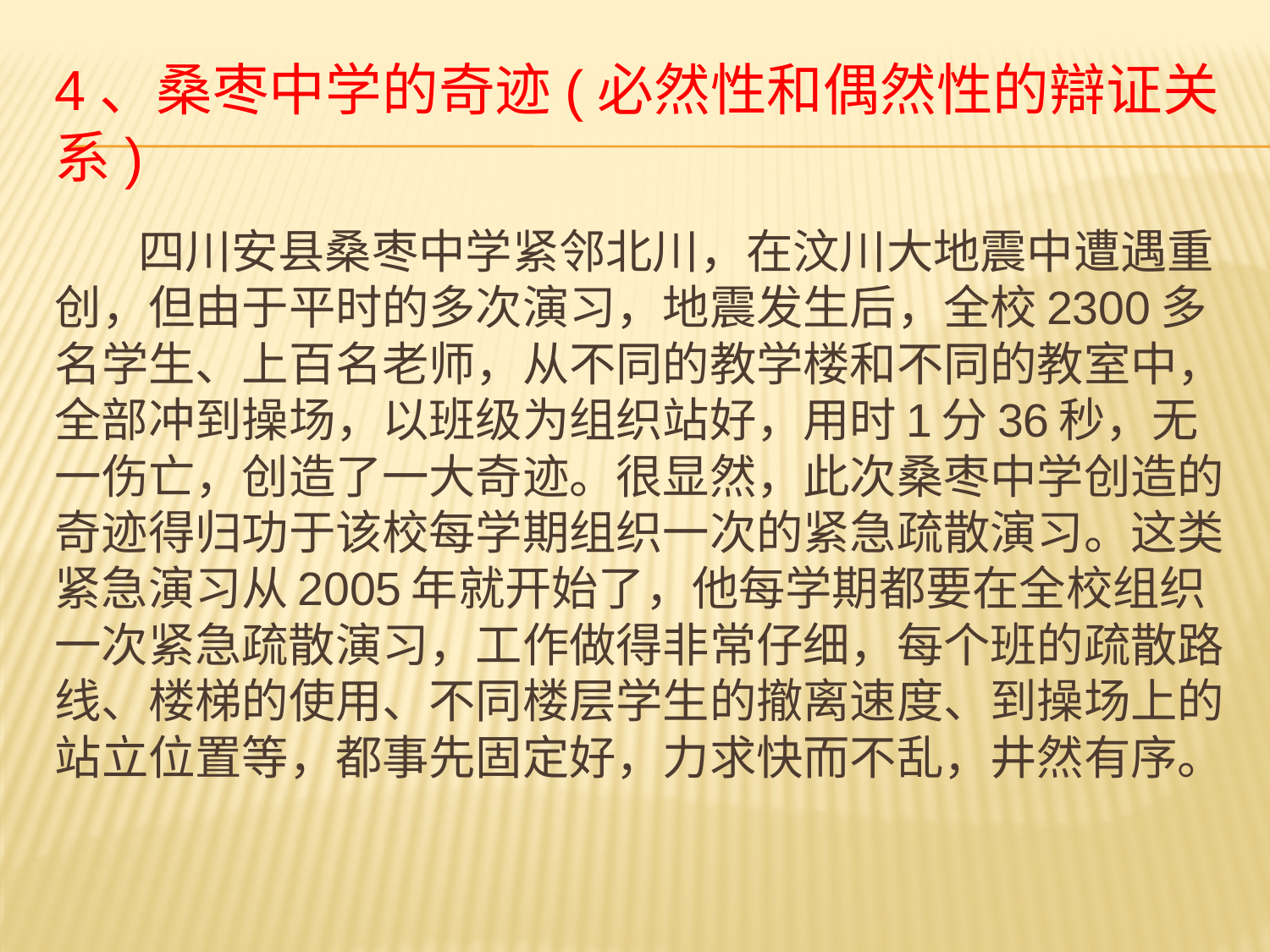

# 4、桑枣中学的奇迹(必然性和偶然性的辯证关系)
       四川安县桑枣中学紧邻北川，在汶川大地震中遭遇重创，但由于平时的多次演习，地震发生后，全校2300多名学生、上百名老师，从不同的教学楼和不同的教室中，全部冲到操场，以班级为组织站好，用时1分36秒，无一伤亡，创造了一大奇迹。很显然，此次桑枣中学创造的奇迹得归功于该校每学期组织一次的紧急疏散演习。这类紧急演习从2005年就开始了，他每学期都要在全校组织一次紧急疏散演习，工作做得非常仔细，每个班的疏散路线、楼梯的使用、不同楼层学生的撤离速度、到操场上的站立位置等，都事先固定好，力求快而不乱，井然有序。